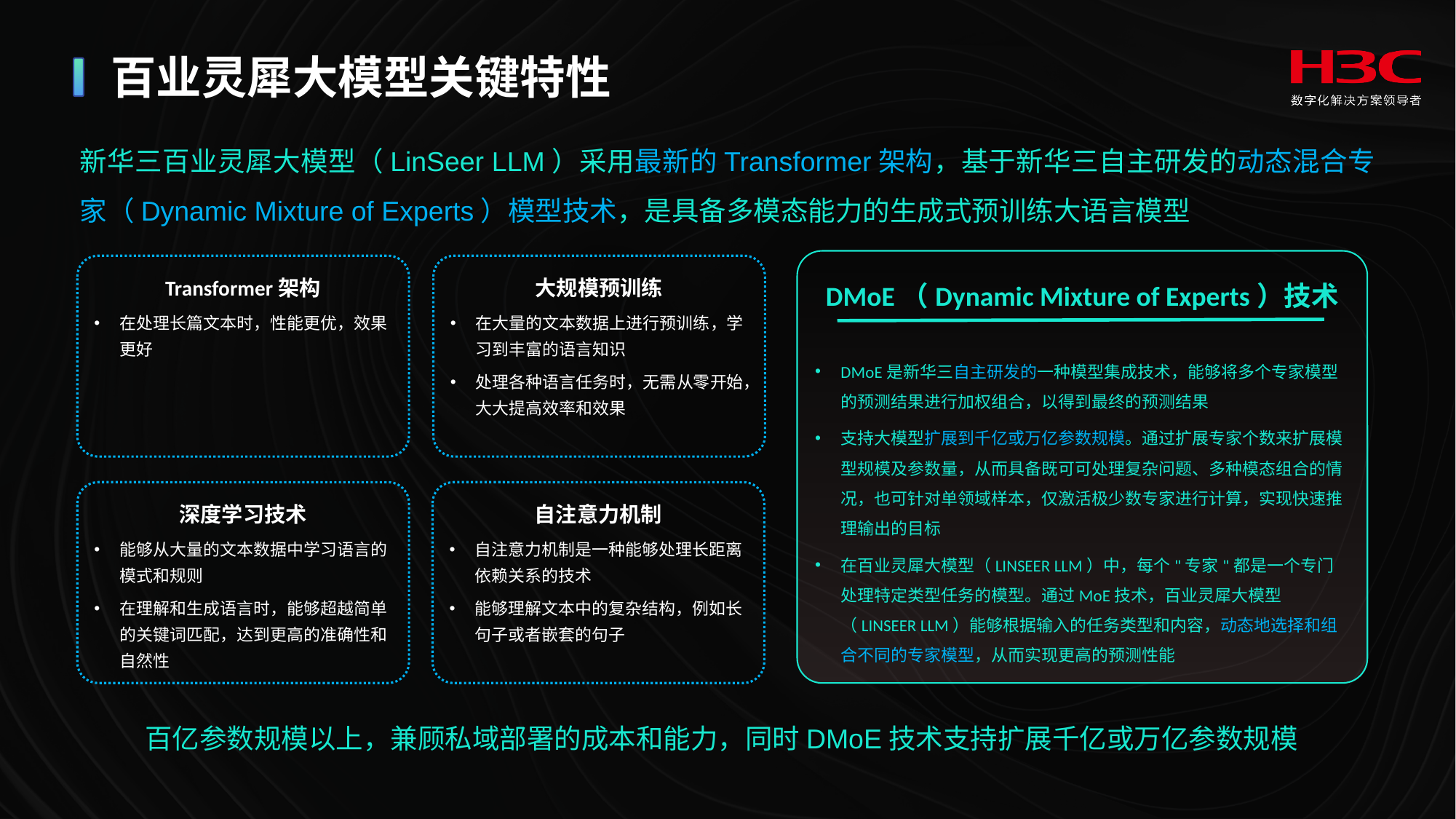

# 百业灵犀大模型关键特性
新华三百业灵犀大模型（LinSeer LLM）采用最新的Transformer架构，基于新华三自主研发的动态混合专家（Dynamic Mixture of Experts）模型技术，是具备多模态能力的生成式预训练大语言模型

DMoE（Dynamic Mixture of Experts）技术

DMoE是新华三自主研发的一种模型集成技术，能够将多个专家模型的预测结果进行加权组合，以得到最终的预测结果
支持大模型扩展到千亿或万亿参数规模。通过扩展专家个数来扩展模型规模及参数量，从而具备既可可处理复杂问题、多种模态组合的情况，也可针对单领域样本，仅激活极少数专家进行计算，实现快速推理输出的目标
在百业灵犀大模型（LINSEER LLM）中，每个"专家"都是一个专门处理特定类型任务的模型。通过MoE技术，百业灵犀大模型（LINSEER LLM）能够根据输入的任务类型和内容，动态地选择和组合不同的专家模型，从而实现更高的预测性能
Transformer架构
在处理长篇文本时，性能更优，效果更好

大规模预训练
在大量的文本数据上进行预训练，学习到丰富的语言知识
处理各种语言任务时，无需从零开始，大大提高效率和效果
深度学习技术
能够从大量的文本数据中学习语言的模式和规则
在理解和生成语言时，能够超越简单的关键词匹配，达到更高的准确性和自然性
自注意力机制
自注意力机制是一种能够处理长距离依赖关系的技术
能够理解文本中的复杂结构，例如长句子或者嵌套的句子
百亿参数规模以上，兼顾私域部署的成本和能力，同时DMoE技术支持扩展千亿或万亿参数规模